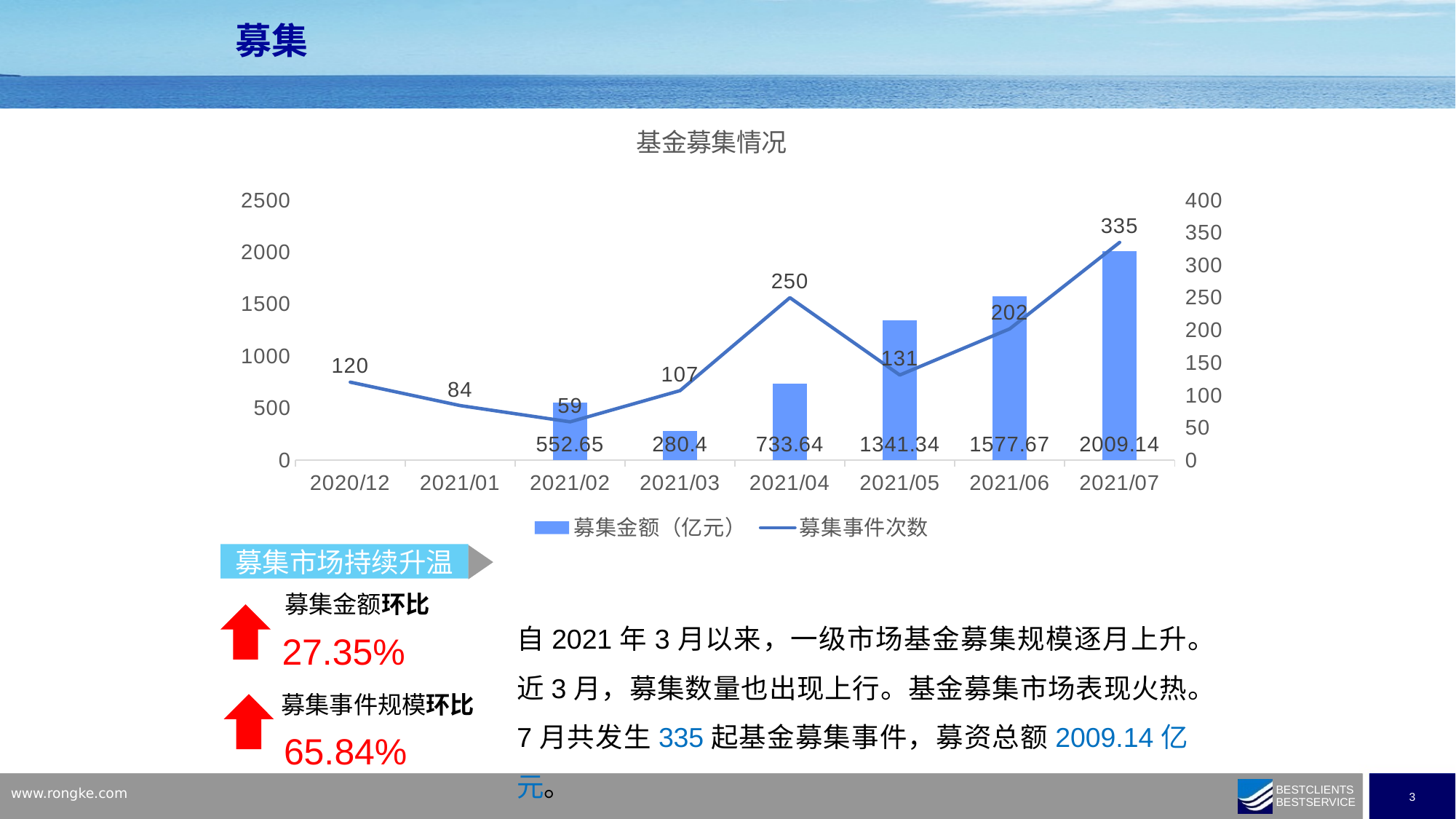

募集

### Chart: 基金募集情况

| Category | 募集金额（亿元） | 募集事件次数 |
|---|---|---|
| 44378 | 2009.14 | 335.0 |
| 44348 | 1577.67 | 202.0 |
| 44317 | 1341.34 | 131.0 |
| 44287 | 733.64 | 250.0 |
| 44256 | 280.4 | 107.0 |
| 44228 | 552.65 | 59.0 |
| 44197 | None | 84.0 |
| 44166 | None | 120.0 |
募集市场持续升温

募集金额环比
自2021年3月以来，一级市场基金募集规模逐月上升。近3月，募集数量也出现上行。基金募集市场表现火热。7月共发生335起基金募集事件，募资总额2009.14亿元。

27.35%
募集事件规模环比

65.84%